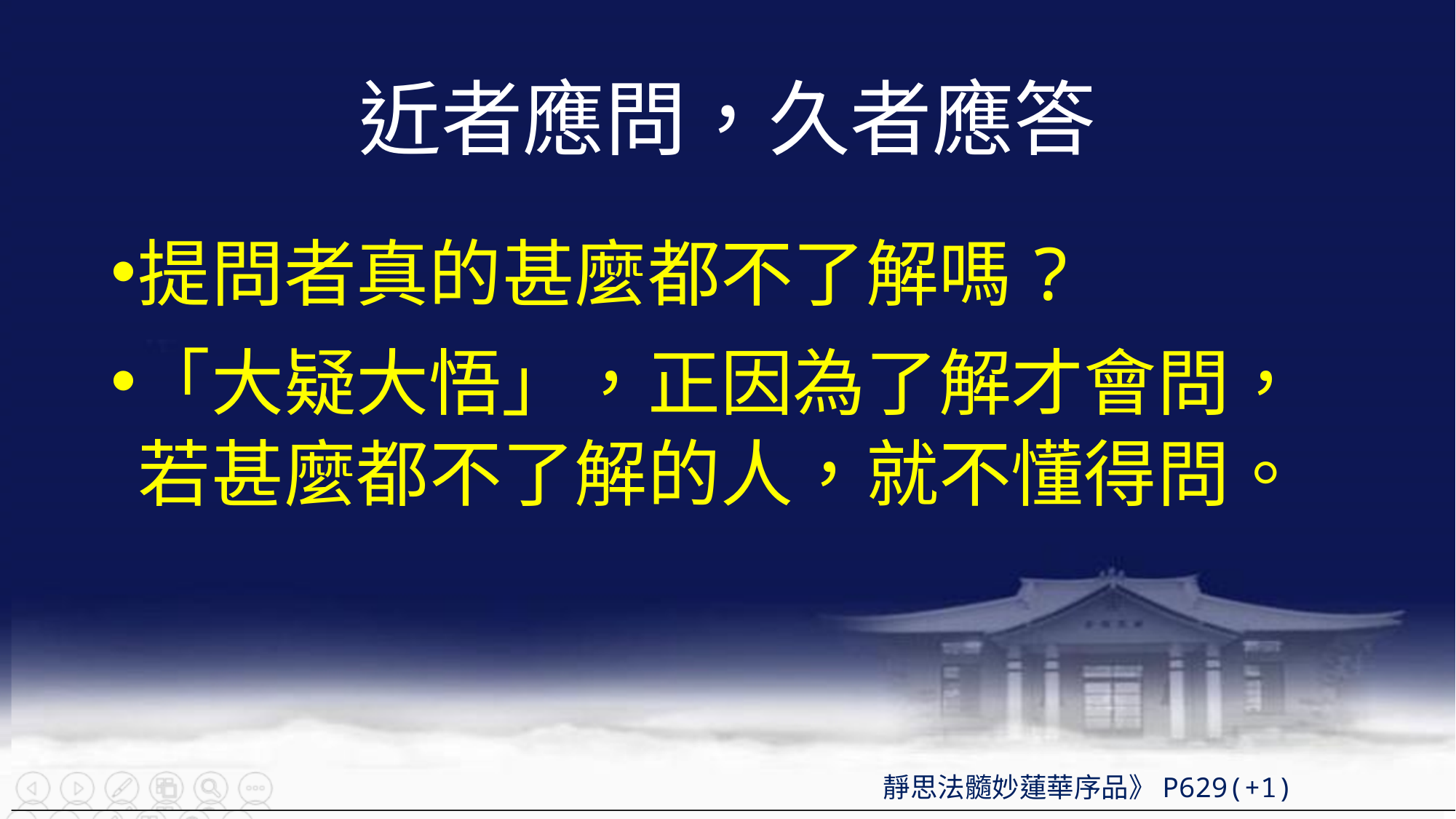

# 近者應問，久者應答
提問者真的甚麼都不了解嗎?
「大疑大悟」，正因為了解才會問，若甚麼都不了解的人，就不懂得問。

靜思法髓妙蓮華序品》P629(+1)